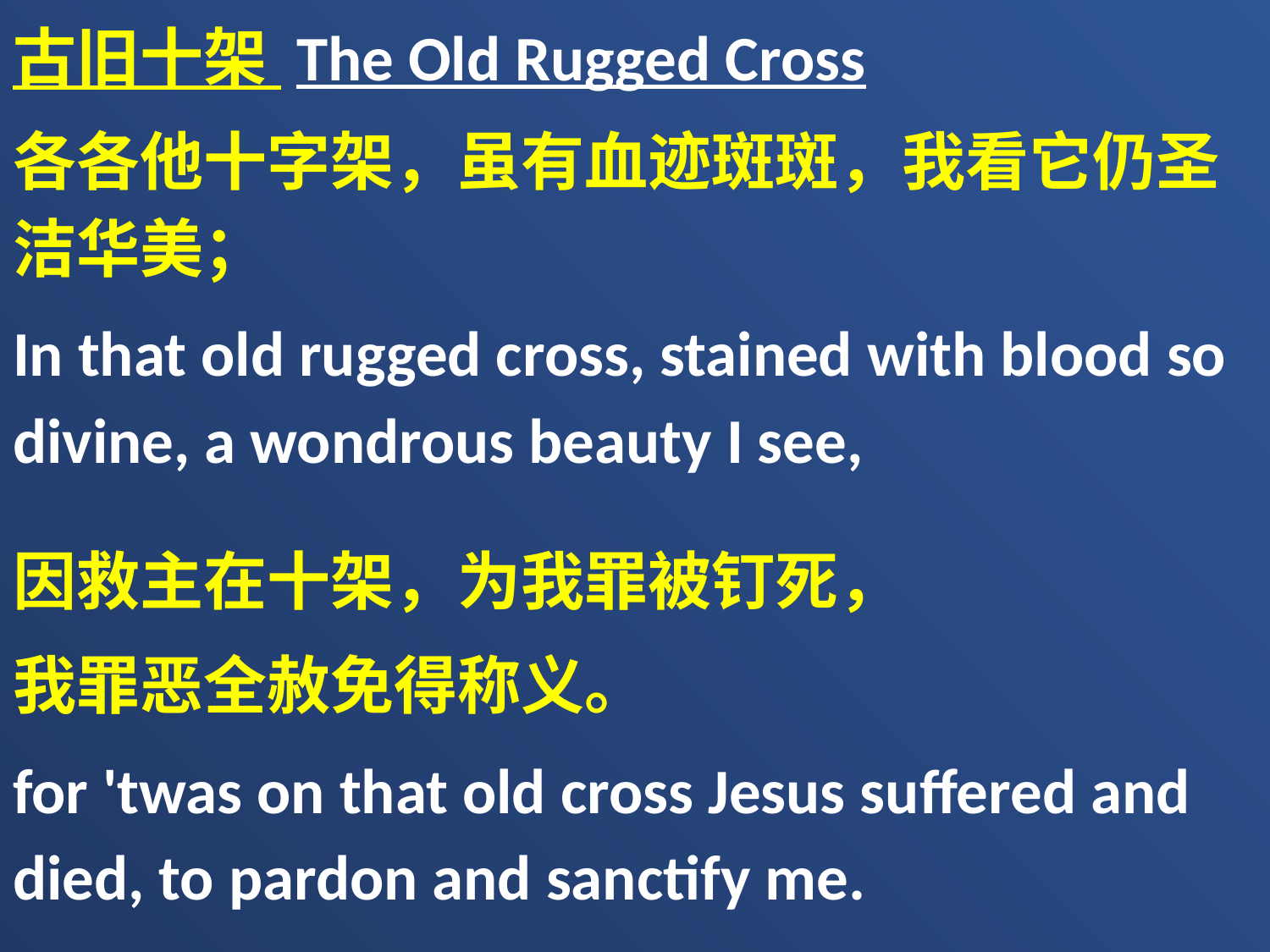

古旧十架 The Old Rugged Cross
各各他十字架，虽有血迹斑斑，我看它仍圣洁华美；
In that old rugged cross, stained with blood so divine, a wondrous beauty I see,

因救主在十架，为我罪被钉死，
我罪恶全赦免得称义。
for 'twas on that old cross Jesus suffered and died, to pardon and sanctify me.